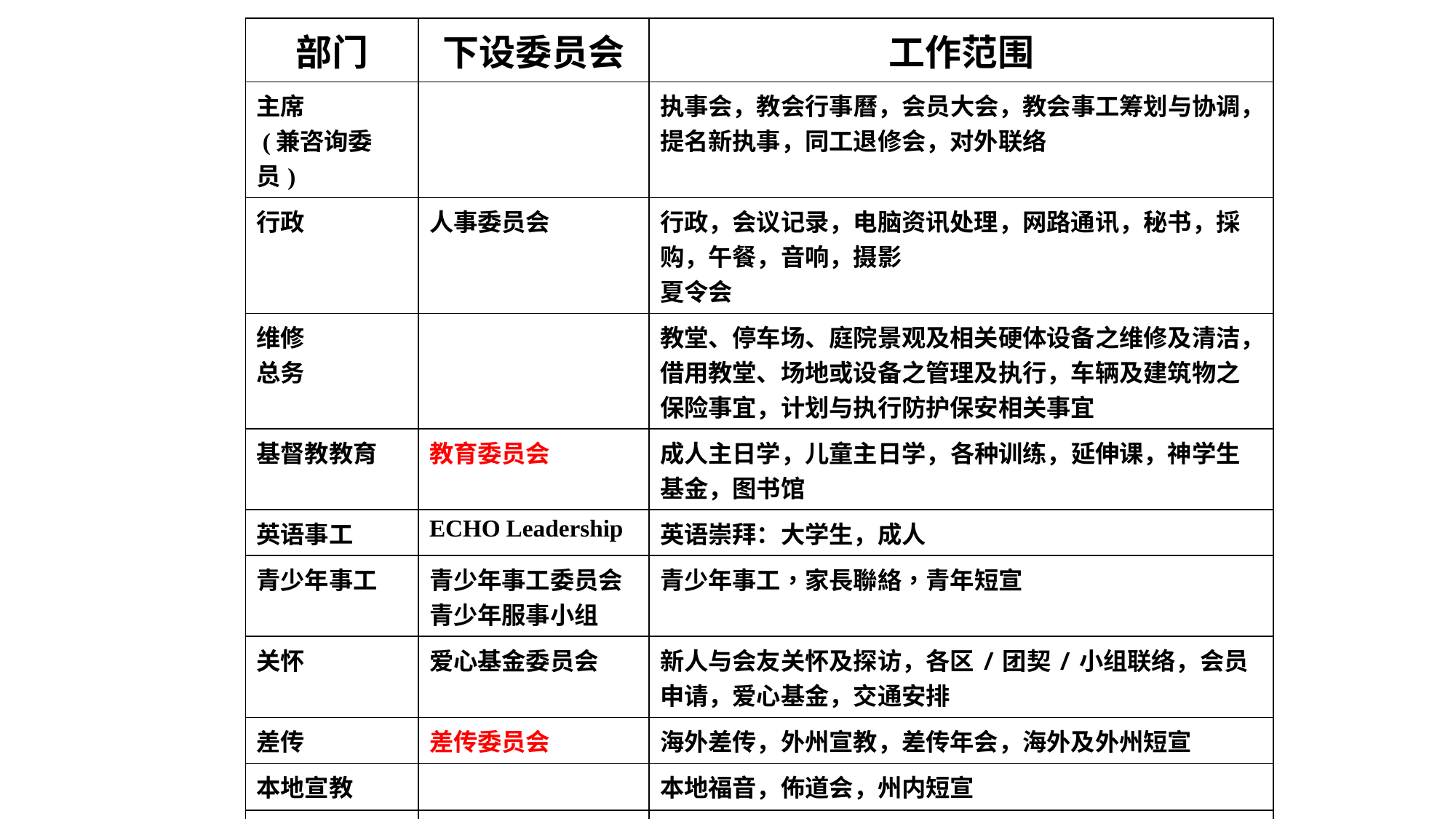

| 部门 | 下设委员会 | 工作范围 |
| --- | --- | --- |
| 主席 (兼咨询委员) |  | 执事会，教会行事曆，会员大会，教会事工筹划与协调，提名新执事，同工退修会，对外联络 |
| 行政 | 人事委员会 | 行政，会议记录，电脑资讯处理，网路通讯，秘书，採购，午餐，音响，摄影 夏令会 |
| 维修 总务 |  | 教堂、停车场、庭院景观及相关硬体设备之维修及清洁，借用教堂、场地或设备之管理及执行，车辆及建筑物之保险事宜，计划与执行防护保安相关事宜 |
| 基督教教育 | 教育委员会 | 成人主日学，儿童主日学，各种训练，延伸课，神学生基金，图书馆 |
| 英语事工 | ECHO Leadership | 英语崇拜：大学生，成人 |
| 青少年事工 | 青少年事工委员会 青少年服事小组 | 青少年事工，家長聯絡，青年短宣 |
| 关怀 | 爱心基金委员会 | 新人与会友关怀及探访，各区/团契/小组联络，会员申请，爱心基金，交通安排 |
| 差传 | 差传委员会 | 海外差传，外州宣教，差传年会，海外及外州短宣 |
| 本地宣教 |  | 本地福音，佈道会，州内短宣 |
| 司库 |  | 财务收支，财务报告，税务，教会预算，银行账户，特别基金管理 |
| 崇拜 | 崇拜委员会 | 主日讲员，主日崇拜，诗班，主日招待，特别聚会，圣餐，洗礼，翻译，主日节目单，圣诞节聚会，祷告会 |